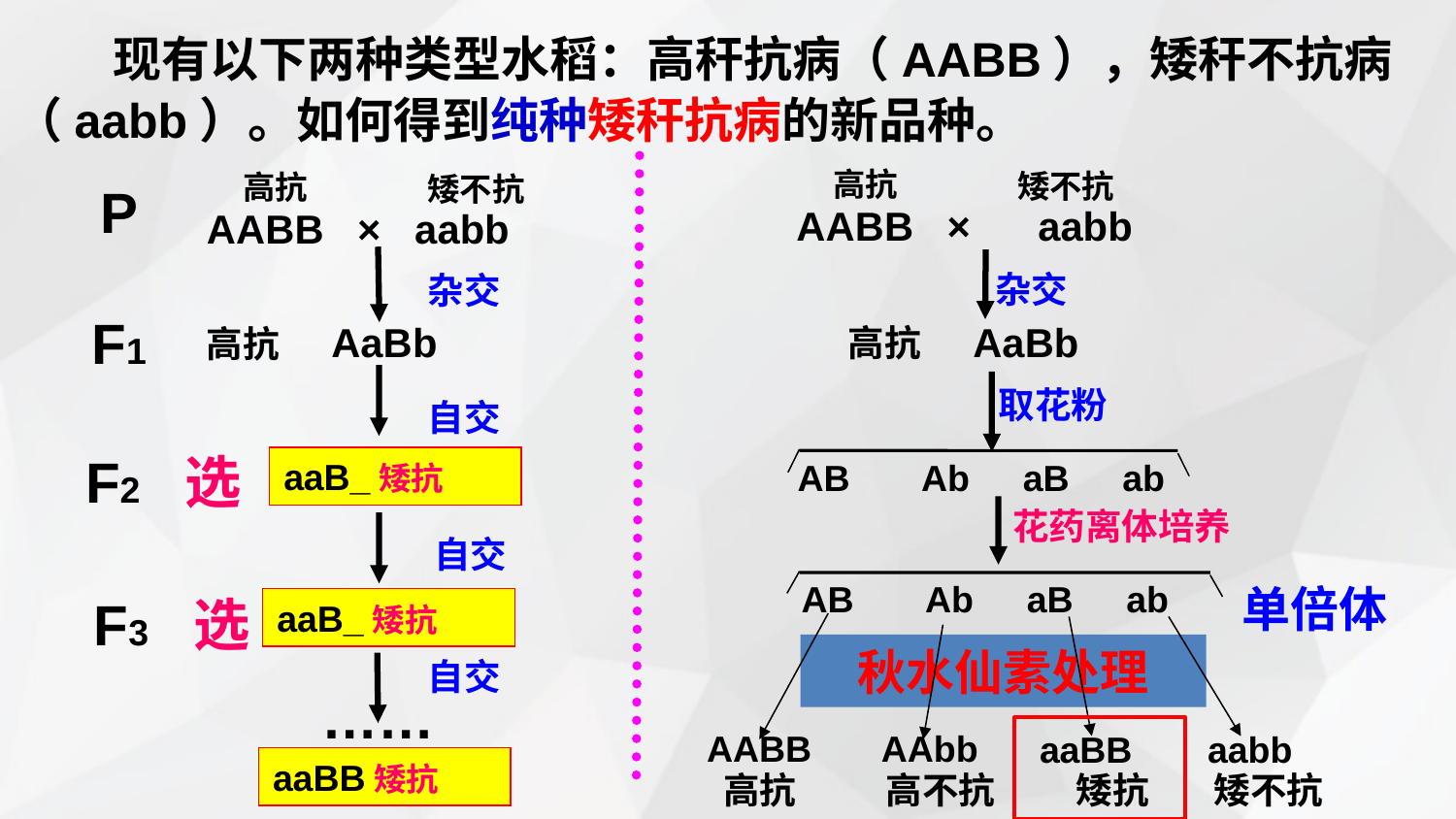

现有以下两种类型水稻：高秆抗病（AABB），矮秆不抗病（aabb）。如何得到纯种矮秆抗病的新品种。

高抗
矮不抗
AABB   ×      aabb
高抗
矮不抗
P
AABB   ×   aabb

杂交
AaBb
高抗
杂交
F1
AaBb
高抗

自交

取花粉
AB
Ab
aB
ab
F2  选
aaB_矮抗
花药离体培养

AB
Ab
aB
ab

单倍体

自交
F3  选
aaB_矮抗

秋水仙素处理
AABB
AAbb
aaBB
aabb
高抗
高不抗
矮抗
矮不抗
自交

……
aaBB矮抗